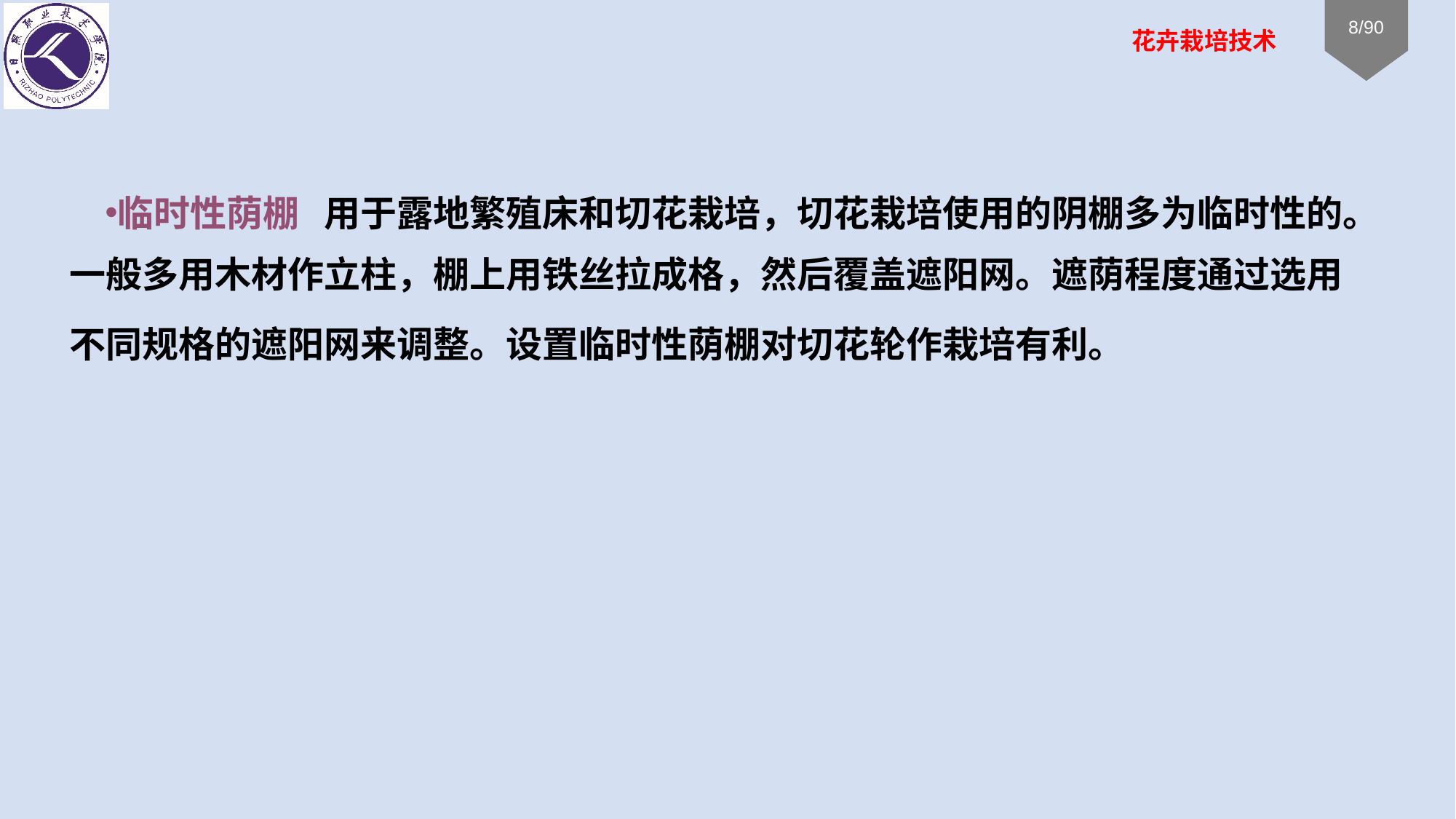

临时性荫棚   用于露地繁殖床和切花栽培，切花栽培使用的阴棚多为临时性的。一般多用木材作立柱，棚上用铁丝拉成格，然后覆盖遮阳网。遮荫程度通过选用不同规格的遮阳网来调整。设置临时性荫棚对切花轮作栽培有利。